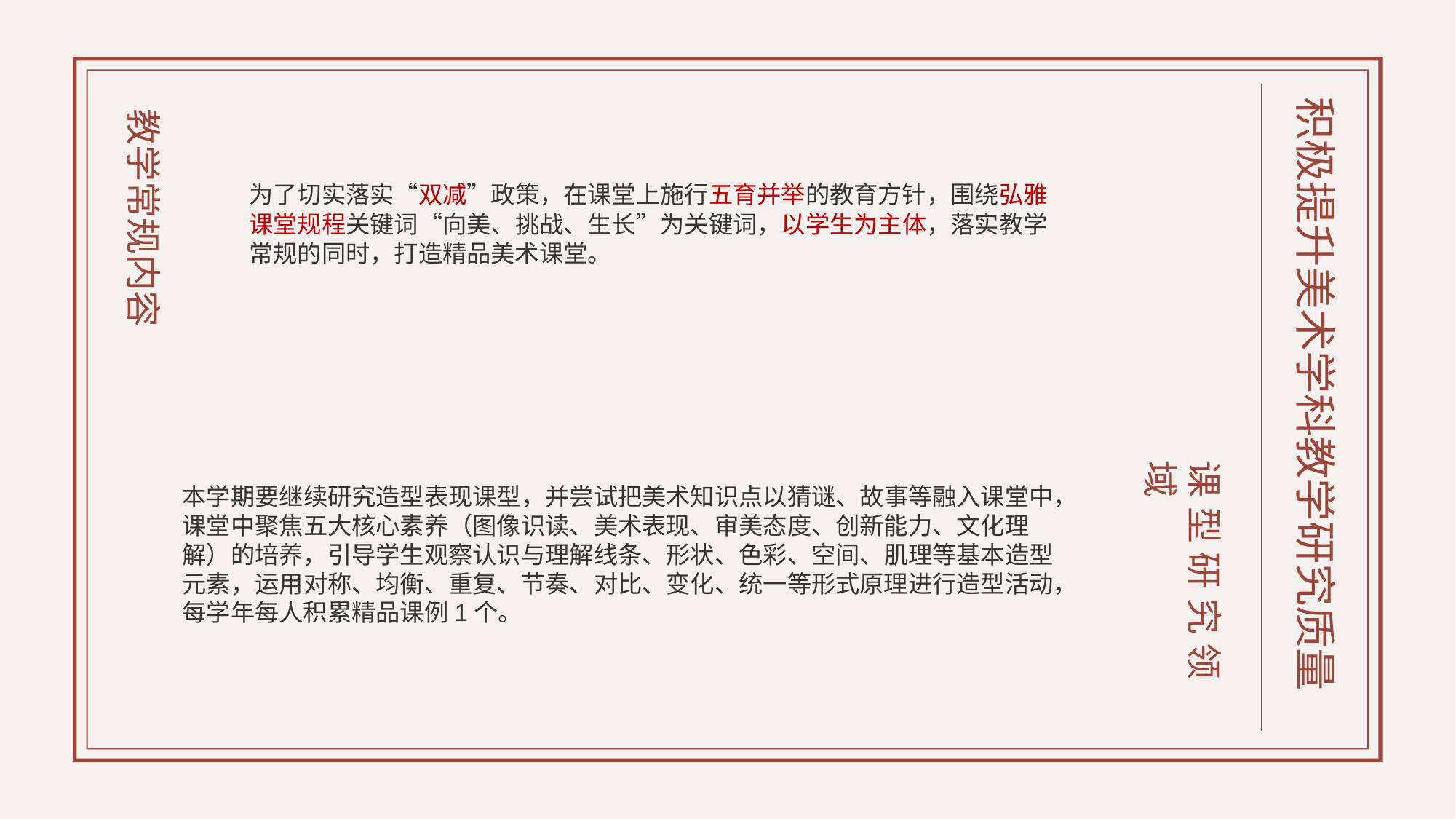

积极提升美术学科教学研究质量
教学常规内容
为了切实落实“双减”政策，在课堂上施行五育并举的教育方针，围绕弘雅课堂规程关键词“向美、挑战、生长”为关键词，以学生为主体，落实教学常规的同时，打造精品美术课堂。
课型研究领域
本学期要继续研究造型表现课型，并尝试把美术知识点以猜谜、故事等融入课堂中，课堂中聚焦五大核心素养（图像识读、美术表现、审美态度、创新能力、文化理解）的培养，引导学生观察认识与理解线条、形状、色彩、空间、肌理等基本造型元素，运用对称、均衡、重复、节奏、对比、变化、统一等形式原理进行造型活动，每学年每人积累精品课例1个。